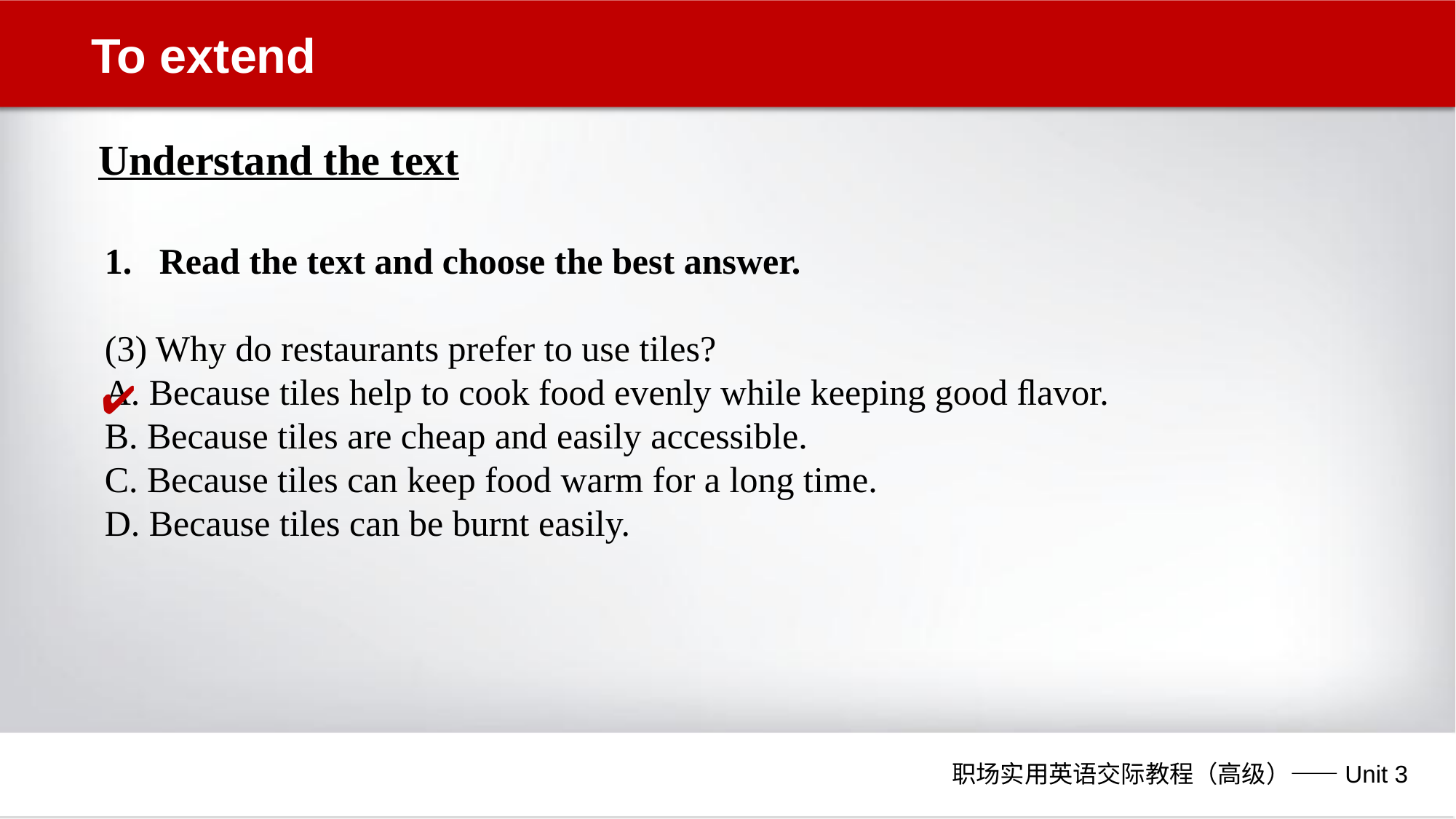

To extend
Understand the text
Read the text and choose the best answer.

(3) Why do restaurants prefer to use tiles?
A. Because tiles help to cook food evenly while keeping good ﬂavor.
B. Because tiles are cheap and easily accessible.
C. Because tiles can keep food warm for a long time.
D. Because tiles can be burnt easily.

✔
职场实用英语交际教程（高级）——Unit 3